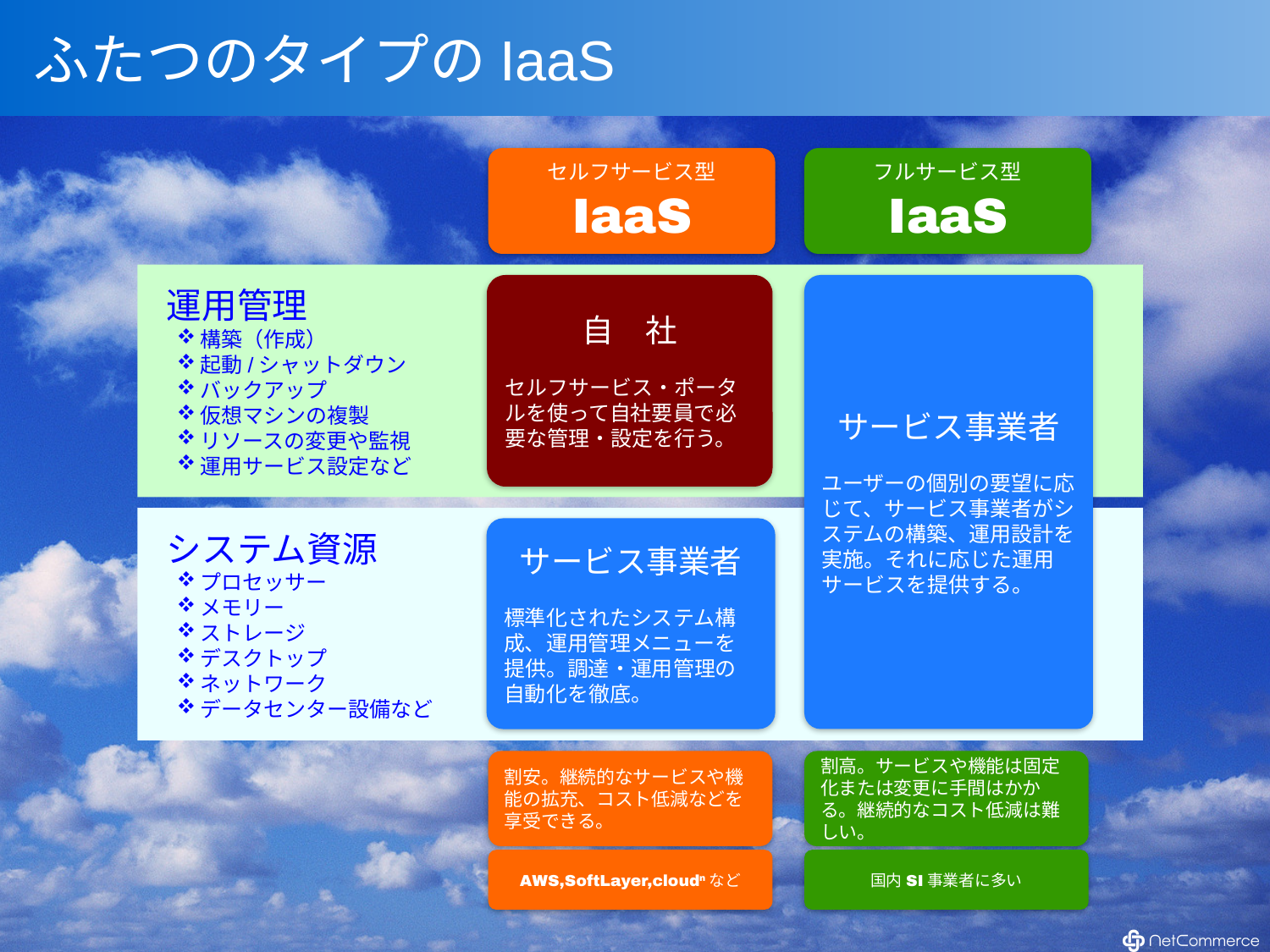

# ふたつのタイプのIaaS
セルフサービス型
IaaS
フルサービス型
IaaS
 運用管理
構築（作成）
起動/シャットダウン
バックアップ
仮想マシンの複製
リソースの変更や監視
運用サービス設定など
自　社

セルフサービス・ポータルを使って自社要員で必要な管理・設定を行う。
サービス事業者

ユーザーの個別の要望に応じて、サービス事業者がシステムの構築、運用設計を実施。それに応じた運用サービスを提供する。
 システム資源
プロセッサー
メモリー
ストレージ
デスクトップ
ネットワーク
データセンター設備など
サービス事業者

標準化されたシステム構成、運用管理メニューを提供。調達・運用管理の自動化を徹底。
割安。継続的なサービスや機能の拡充、コスト低減などを享受できる。
割高。サービスや機能は固定化または変更に手間はかかる。継続的なコスト低減は難しい。
AWS,SoftLayer,cloudnなど
国内SI事業者に多い